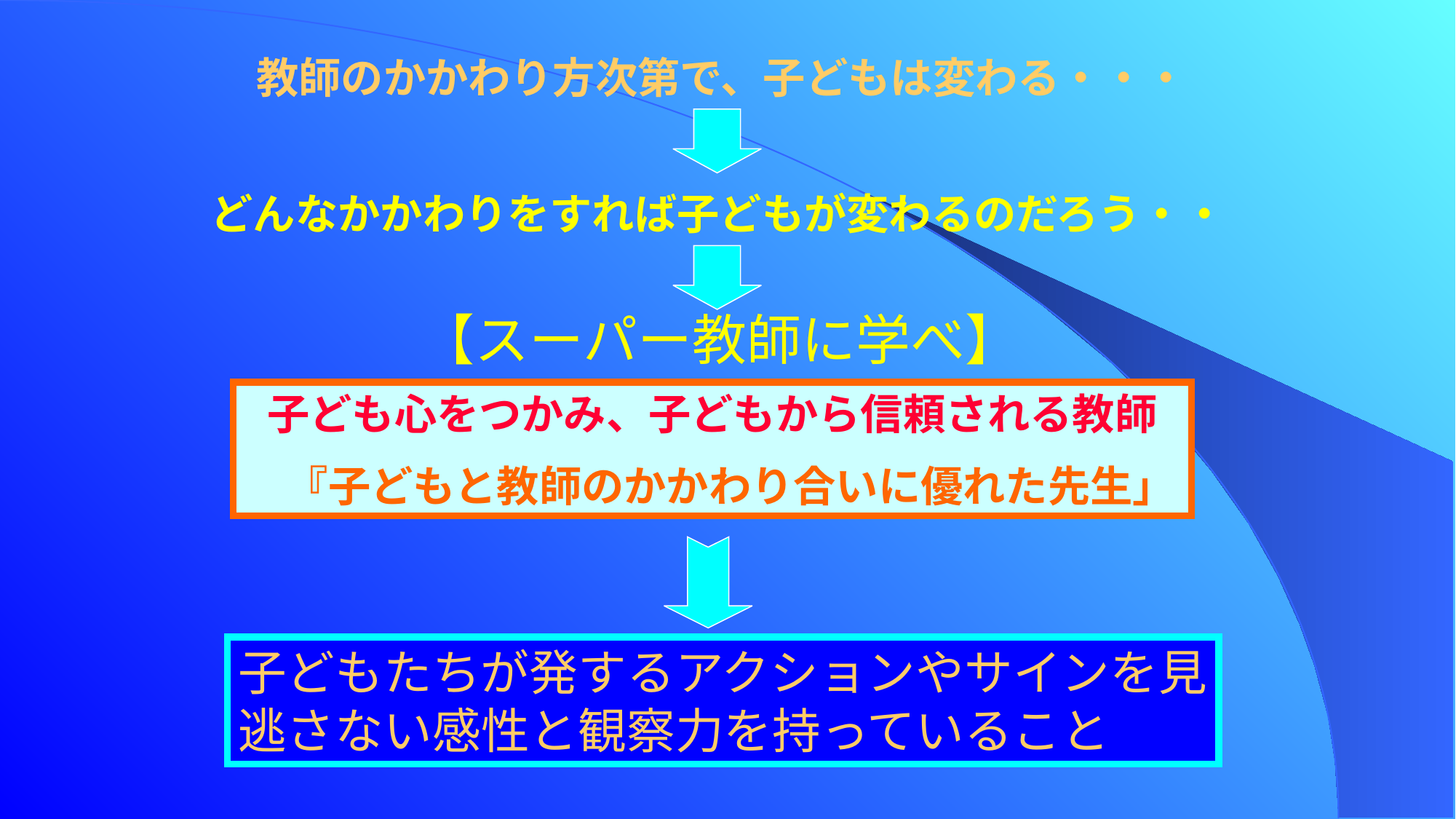

教師のかかわり方次第で、子どもは変わる・・・

どんなかかわりをすれば子どもが変わるのだろう・・

【スーパー教師に学べ】
子ども心をつかみ、子どもから信頼される教師
　『子どもと教師のかかわり合いに優れた先生」

子どもたちが発するアクションやサインを見逃さない感性と観察力を持っていること